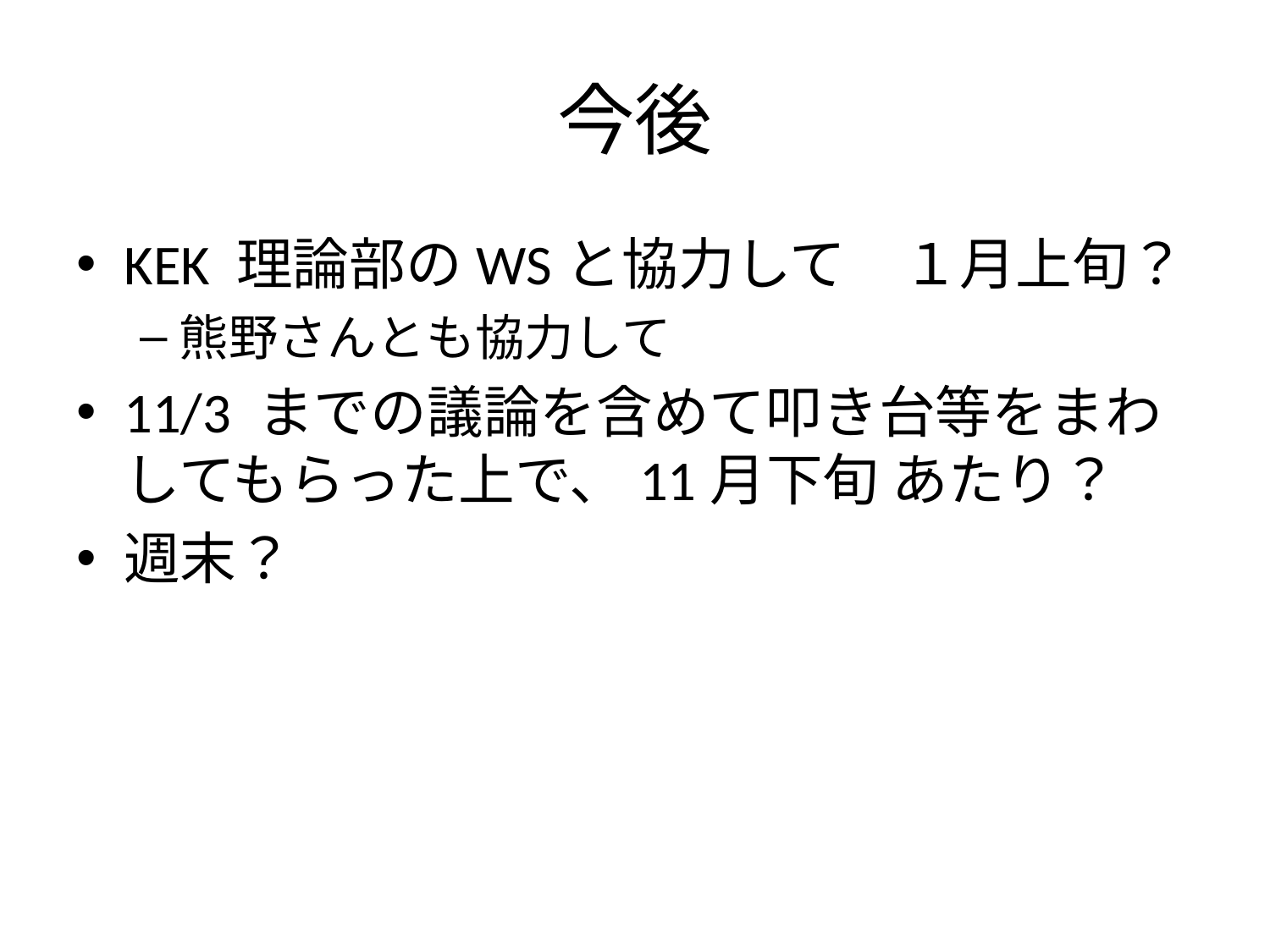

# 今後
KEK 理論部のWSと協力して　１月上旬？
熊野さんとも協力して
11/3 までの議論を含めて叩き台等をまわしてもらった上で、11月下旬 あたり？
週末？